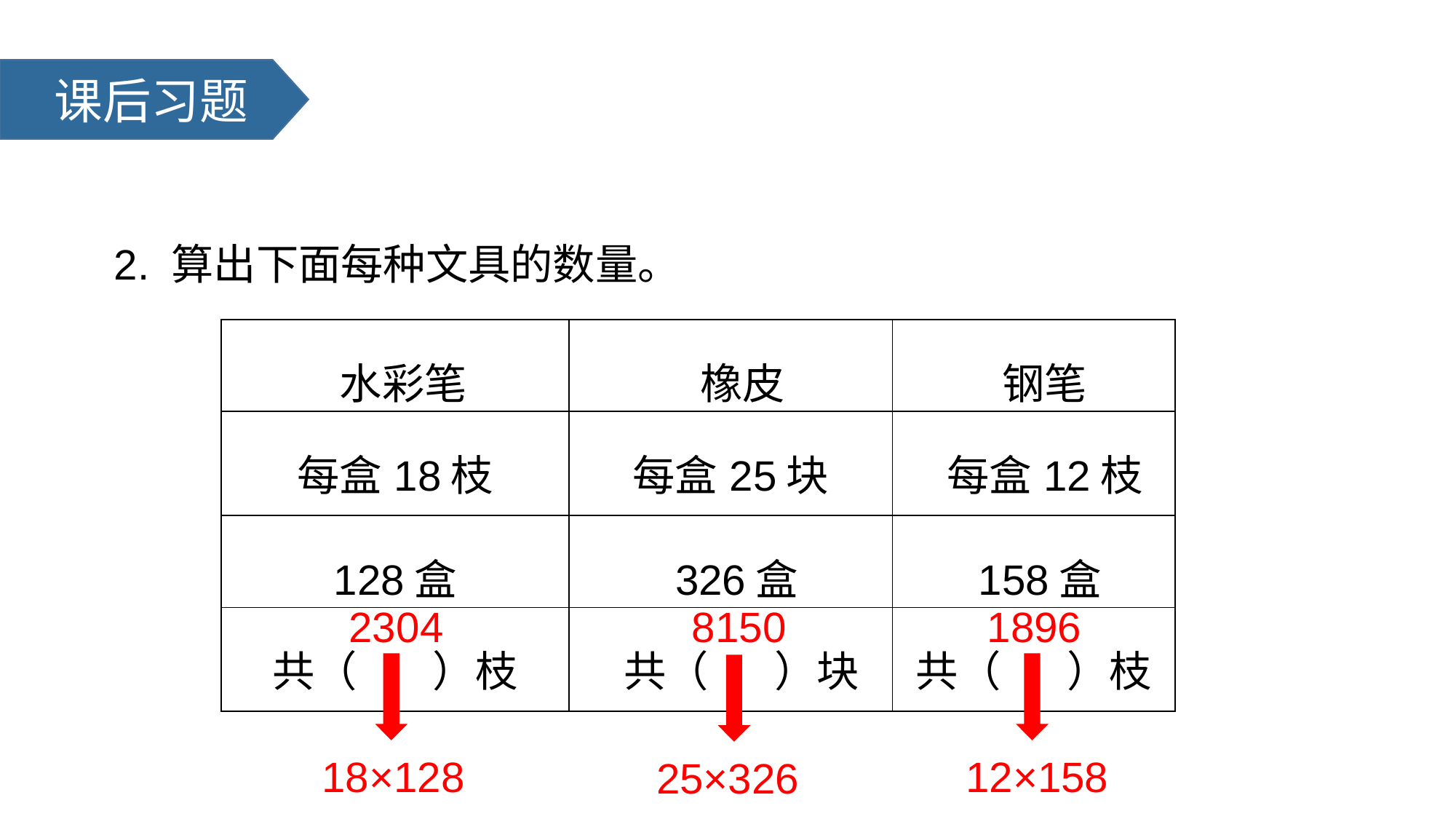

课后习题
2. 算出下面每种文具的数量。
| 水彩笔 | 橡皮 | 钢笔 |
| --- | --- | --- |
| 每盒18枝 | 每盒25块 | 每盒12枝 |
| 128盒 | 326盒 | 158盒 |
| 共（ ）枝 | 共（ ）块 | 共（ ）枝 |
2304
8150
1896

18×128
12×158
25×326